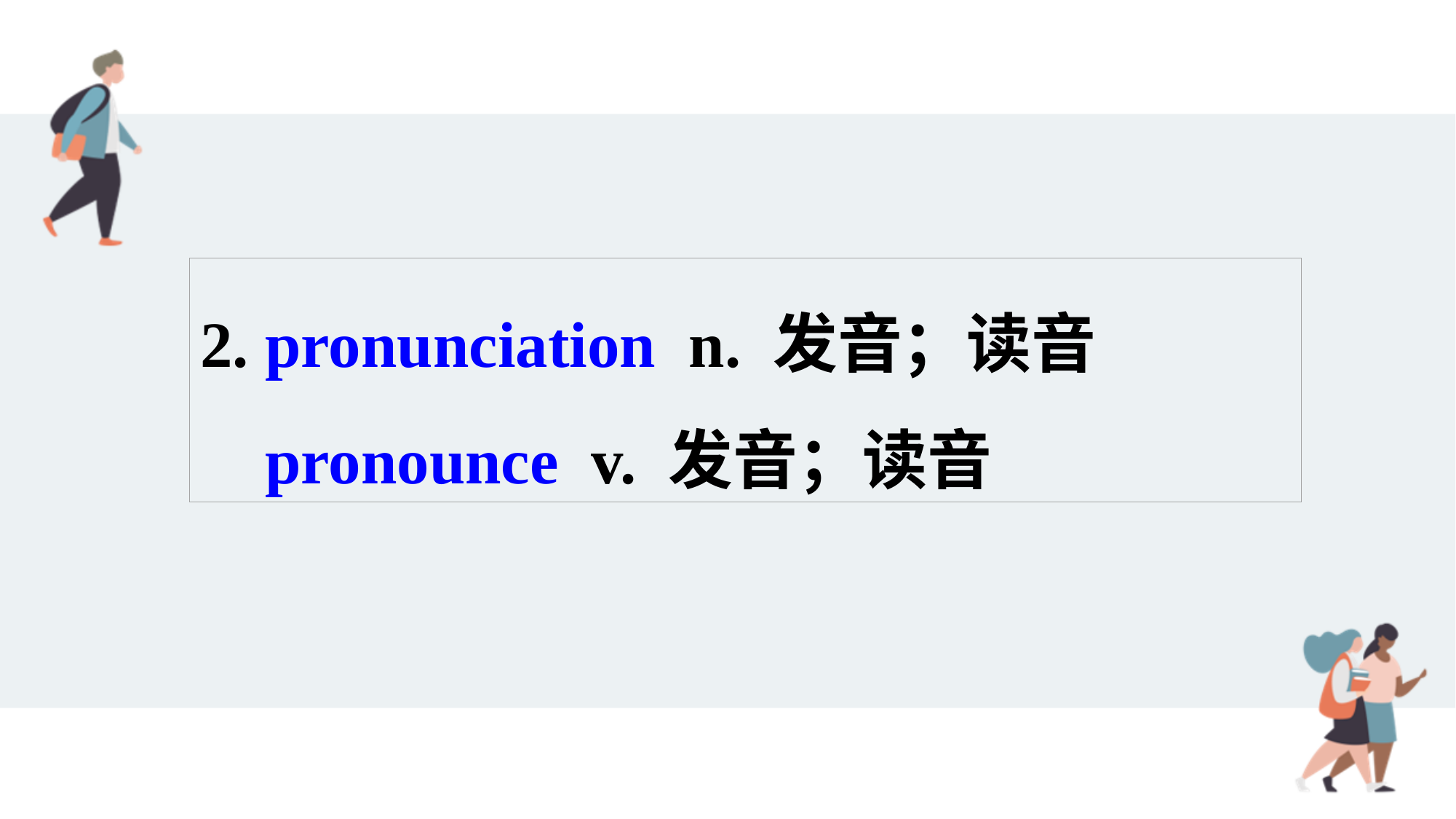

2. pronunciation  n. 发音；读音
    pronounce  v. 发音；读音